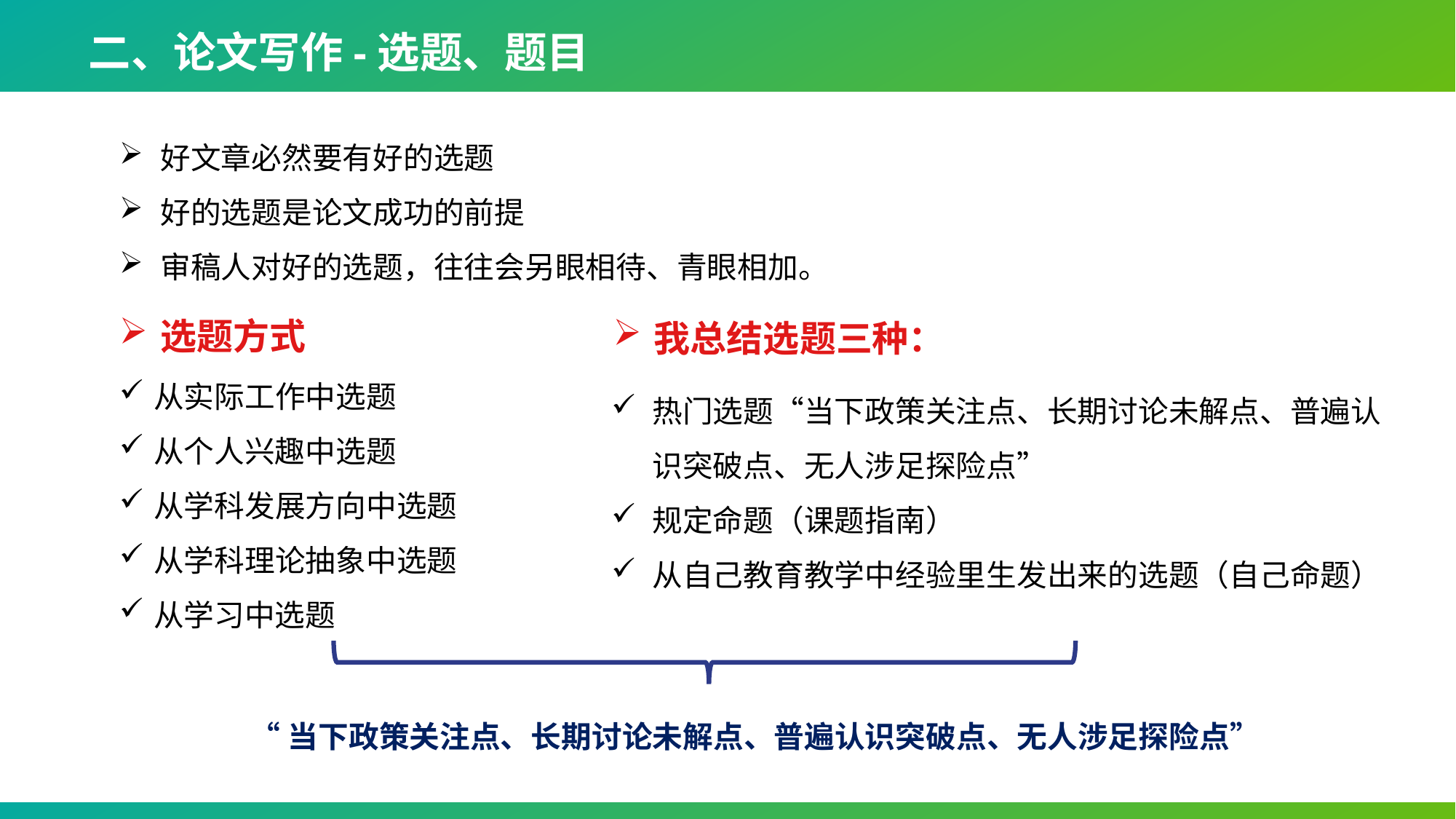

二、论文写作-选题、题目
好文章必然要有好的选题
好的选题是论文成功的前提
审稿人对好的选题，往往会另眼相待、青眼相加。
选题方式

我总结选题三种：
从实际工作中选题
从个人兴趣中选题
从学科发展方向中选题
从学科理论抽象中选题
从学习中选题
热门选题“当下政策关注点、长期讨论未解点、普遍认识突破点、无人涉足探险点”
规定命题（课题指南）
从自己教育教学中经验里生发出来的选题（自己命题）
“当下政策关注点、长期讨论未解点、普遍认识突破点、无人涉足探险点”